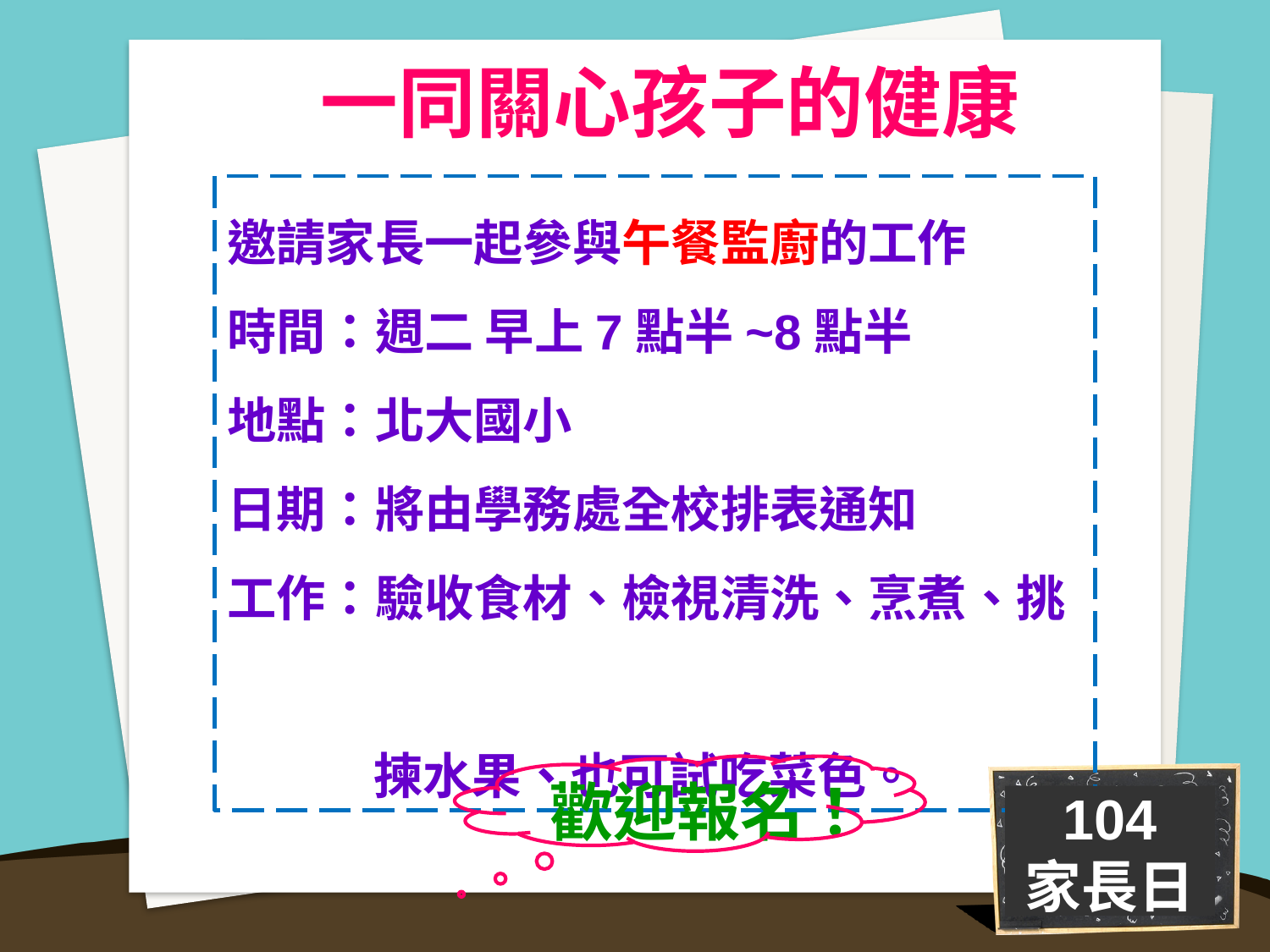

一同關心孩子的健康
邀請家長一起參與午餐監廚的工作
時間：週二 早上7點半~8點半
地點：北大國小
日期：將由學務處全校排表通知
工作：驗收食材、檢視清洗、烹煮、挑
            揀水果、也可試吃菜色。

歡迎報名！
104
家長日